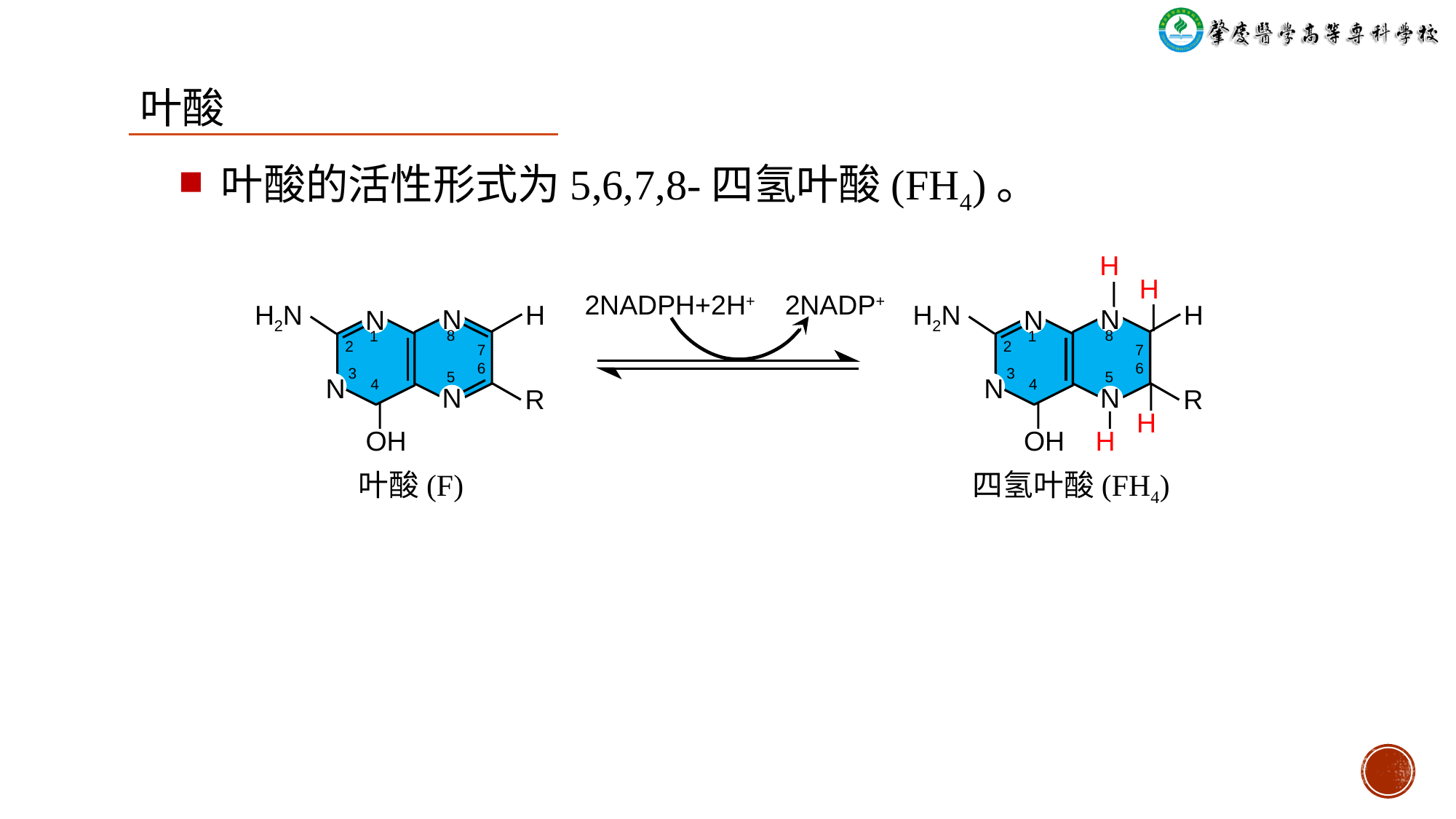

叶酸
叶酸的活性形式为5,6,7,8-四氢叶酸(FH4)。
H
 ∣

H
 ∣
2NADPH+2H+
2NADP+
H2N
H
H2N
H
N
N
N
N

8
8

1
1
2
2
7
7

6
6
3
3
5
5

4
4
N
N

 ∣
H
N
N
R
R

 ∣
H
 ∣
OH
 ∣
OH
四氢叶酸(FH4)
叶酸(F)